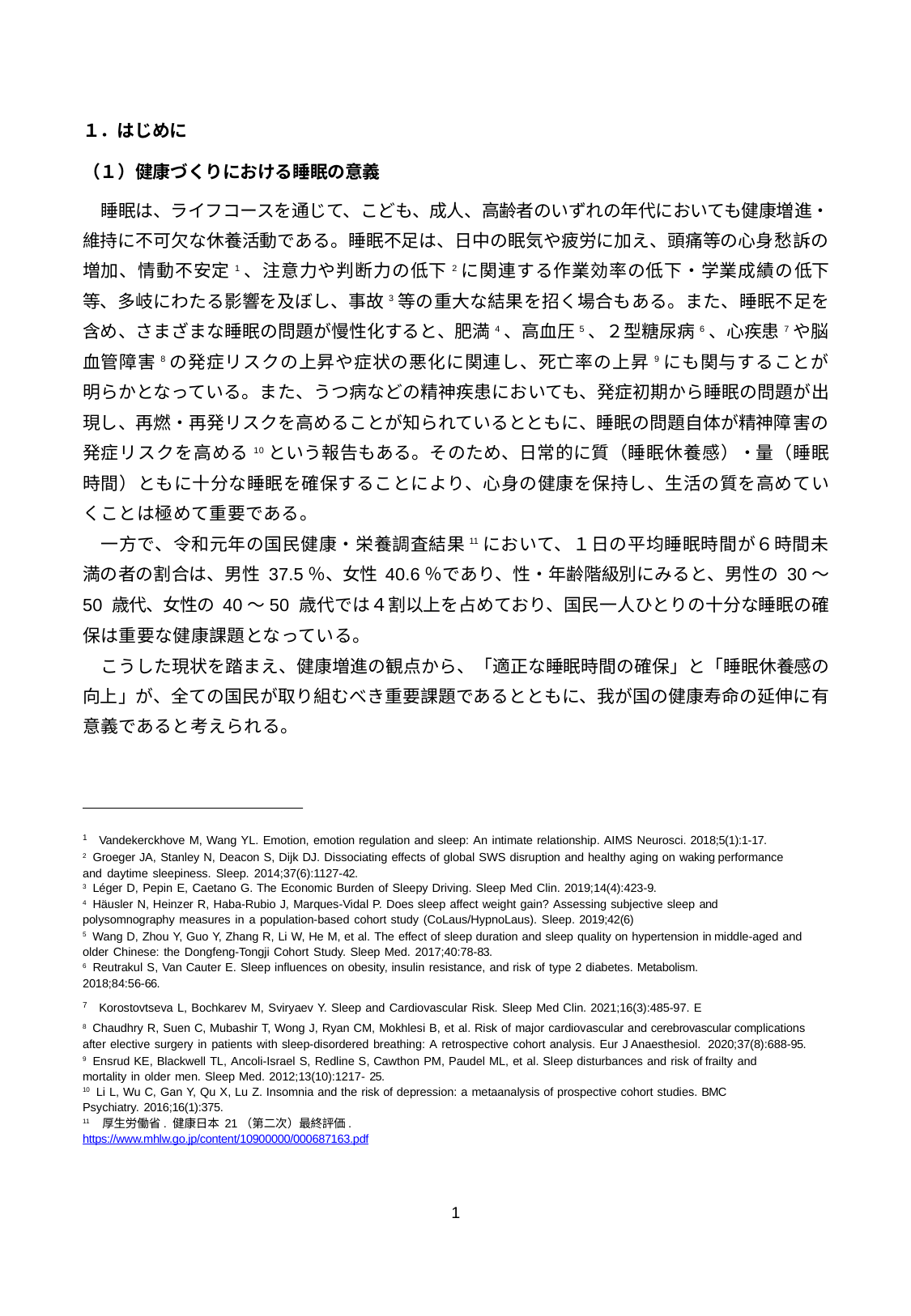

１．はじめに
（１）健康づくりにおける睡眠の意義
睡眠は、ライフコースを通じて、こども、成人、高齢者のいずれの年代においても健康増進・維持に不可欠な休養活動である。睡眠不足は、日中の眠気や疲労に加え、頭痛等の心身愁訴の増加、情動不安定1、注意力や判断力の低下2に関連する作業効率の低下・学業成績の低下等、多岐にわたる影響を及ぼし、事故3等の重大な結果を招く場合もある。また、睡眠不足を含め、さまざまな睡眠の問題が慢性化すると、肥満4、高血圧5、２型糖尿病6、心疾患7や脳血管障害8の発症リスクの上昇や症状の悪化に関連し、死亡率の上昇9にも関与することが明らかとなっている。また、うつ病などの精神疾患においても、発症初期から睡眠の問題が出現し、再燃・再発リスクを高めることが知られているとともに、睡眠の問題自体が精神障害の発症リスクを高める10という報告もある。そのため、日常的に質（睡眠休養感）・量（睡眠時間）ともに十分な睡眠を確保することにより、心身の健康を保持し、生活の質を高めていくことは極めて重要である。
一方で、令和元年の国民健康・栄養調査結果11において、１日の平均睡眠時間が６時間未満の者の割合は、男性 37.5％、女性 40.6％であり、性・年齢階級別にみると、男性の 30～ 50 歳代、女性の 40～50 歳代では４割以上を占めており、国民一人ひとりの十分な睡眠の確保は重要な健康課題となっている。
こうした現状を踏まえ、健康増進の観点から、「適正な睡眠時間の確保」と「睡眠休養感の向上」が、全ての国民が取り組むべき重要課題であるとともに、我が国の健康寿命の延伸に有意義であると考えられる。

1 Vandekerckhove M, Wang YL. Emotion, emotion regulation and sleep: An intimate relationship. AIMS Neurosci. 2018;5(1):1-17.
2 Groeger JA, Stanley N, Deacon S, Dijk DJ. Dissociating effects of global SWS disruption and healthy aging on waking performance and daytime sleepiness. Sleep. 2014;37(6):1127-42.
3 Léger D, Pepin E, Caetano G. The Economic Burden of Sleepy Driving. Sleep Med Clin. 2019;14(4):423-9.
4 Häusler N, Heinzer R, Haba-Rubio J, Marques-Vidal P. Does sleep affect weight gain? Assessing subjective sleep and polysomnography measures in a population-based cohort study (CoLaus/HypnoLaus). Sleep. 2019;42(6)
5 Wang D, Zhou Y, Guo Y, Zhang R, Li W, He M, et al. The effect of sleep duration and sleep quality on hypertension in middle-aged and older Chinese: the Dongfeng-Tongji Cohort Study. Sleep Med. 2017;40:78-83.
6 Reutrakul S, Van Cauter E. Sleep influences on obesity, insulin resistance, and risk of type 2 diabetes. Metabolism.
2018;84:56-66.
7 Korostovtseva L, Bochkarev M, Sviryaev Y. Sleep and Cardiovascular Risk. Sleep Med Clin. 2021;16(3):485-97. E
8 Chaudhry R, Suen C, Mubashir T, Wong J, Ryan CM, Mokhlesi B, et al. Risk of major cardiovascular and cerebrovascular complications after elective surgery in patients with sleep-disordered breathing: A retrospective cohort analysis. Eur J Anaesthesiol. 2020;37(8):688-95.
9 Ensrud KE, Blackwell TL, Ancoli-Israel S, Redline S, Cawthon PM, Paudel ML, et al. Sleep disturbances and risk of frailty and mortality in older men. Sleep Med. 2012;13(10):1217- 25.
10 Li L, Wu C, Gan Y, Qu X, Lu Z. Insomnia and the risk of depression: a metaanalysis of prospective cohort studies. BMC
Psychiatry. 2016;16(1):375.
11 厚生労働省. 健康日本 21（第二次）最終評価. https://www.mhlw.go.jp/content/10900000/000687163.pdf
1